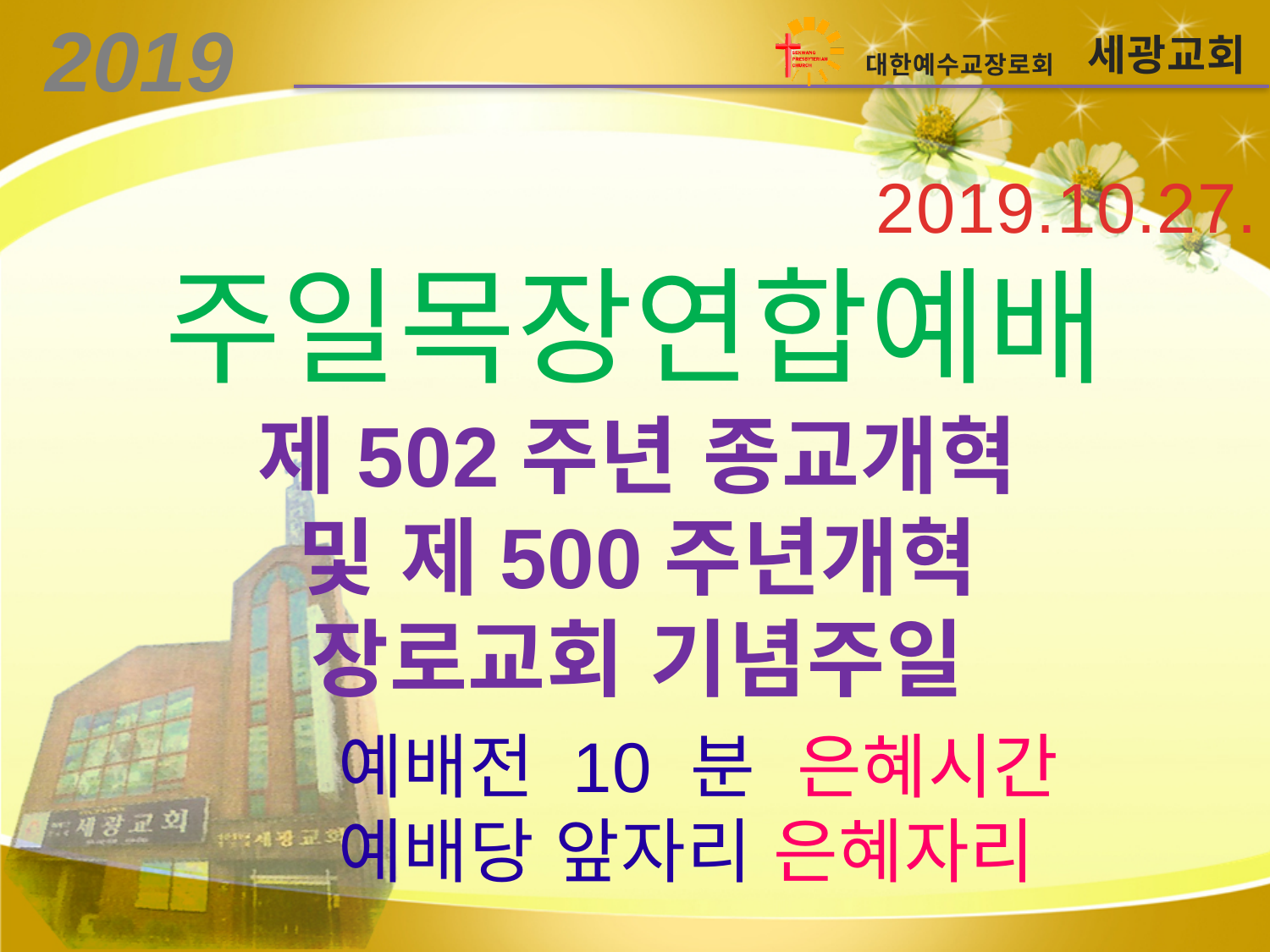

2019.10.27.
주일목장연합예배
제502주년 종교개혁
및 제500주년개혁
장로교회 기념주일
               예배전 10 분  은혜시간
               예배당 앞자리 은혜자리